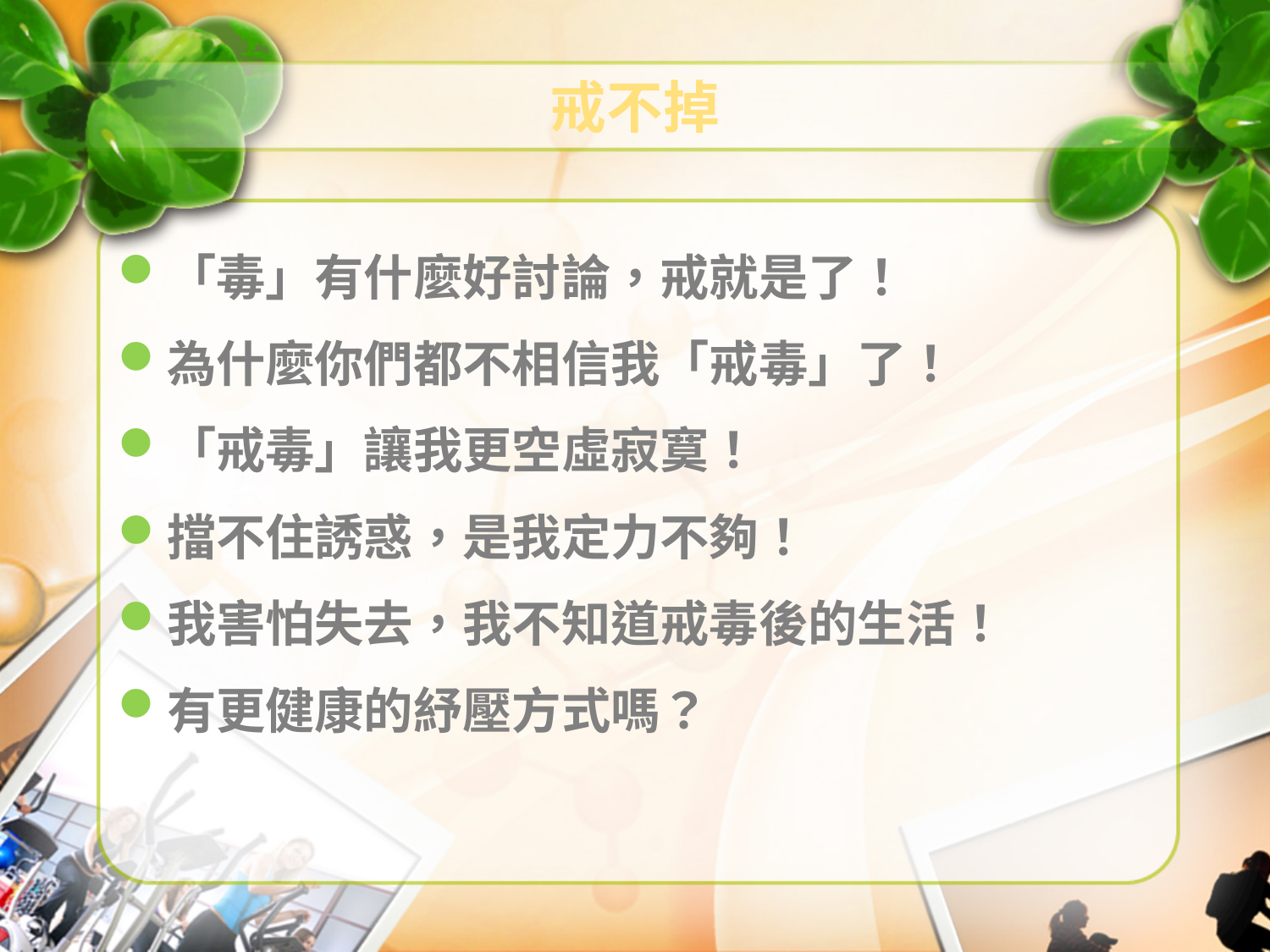

# 戒不掉
「毒」有什麼好討論，戒就是了！
為什麼你們都不相信我「戒毒」了！
「戒毒」讓我更空虛寂寞！
擋不住誘惑，是我定力不夠！
我害怕失去，我不知道戒毒後的生活！
有更健康的紓壓方式嗎？